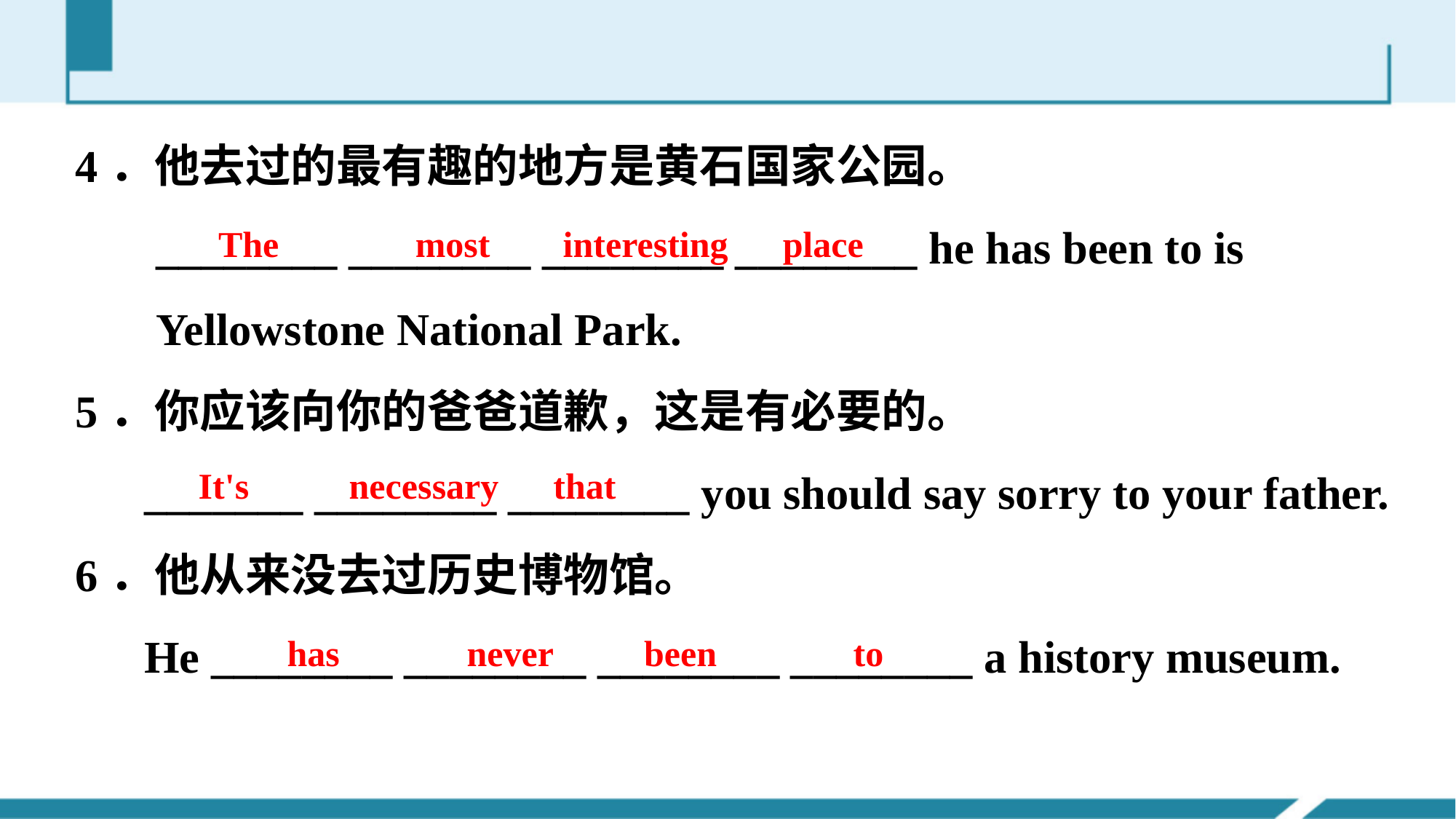

4．他去过的最有趣的地方是黄石国家公园。
       ________ ________ ________ ________ he has been to is
       Yellowstone National Park.
5．你应该向你的爸爸道歉，这是有必要的。
      _______ ________ ________ you should say sorry to your father.
6．他从来没去过历史博物馆。
      He ________ ________ ________ ________ a history museum.
The               most        interesting      place
It's           necessary      that
has              never          been               to